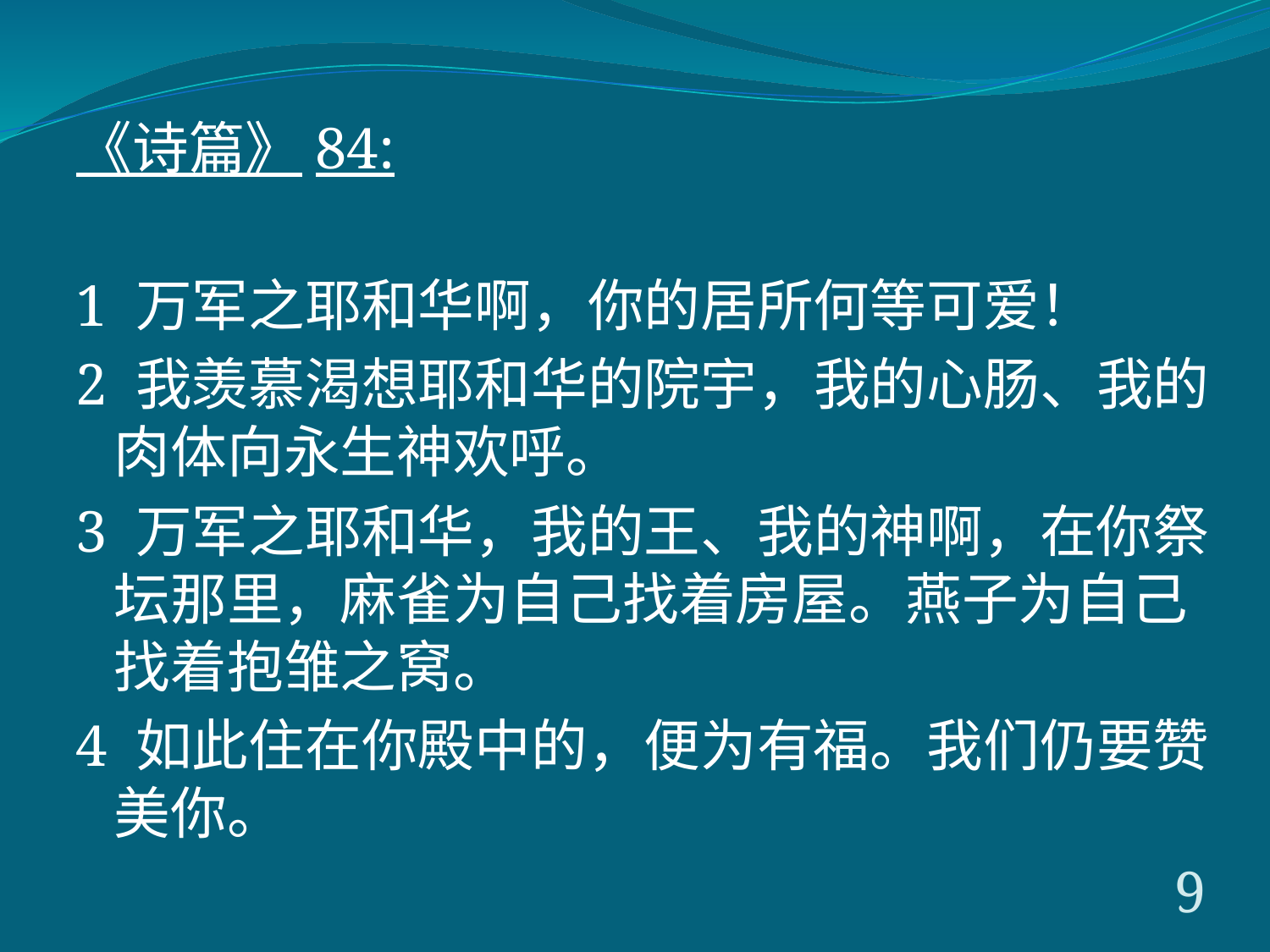

《诗篇》84:

1 万军之耶和华啊，你的居所何等可爱！
2 我羡慕渴想耶和华的院宇，我的心肠、我的肉体向永生神欢呼。
3 万军之耶和华，我的王、我的神啊，在你祭坛那里，麻雀为自己找着房屋。燕子为自己找着抱雏之窝。
4 如此住在你殿中的，便为有福。我们仍要赞美你。

9